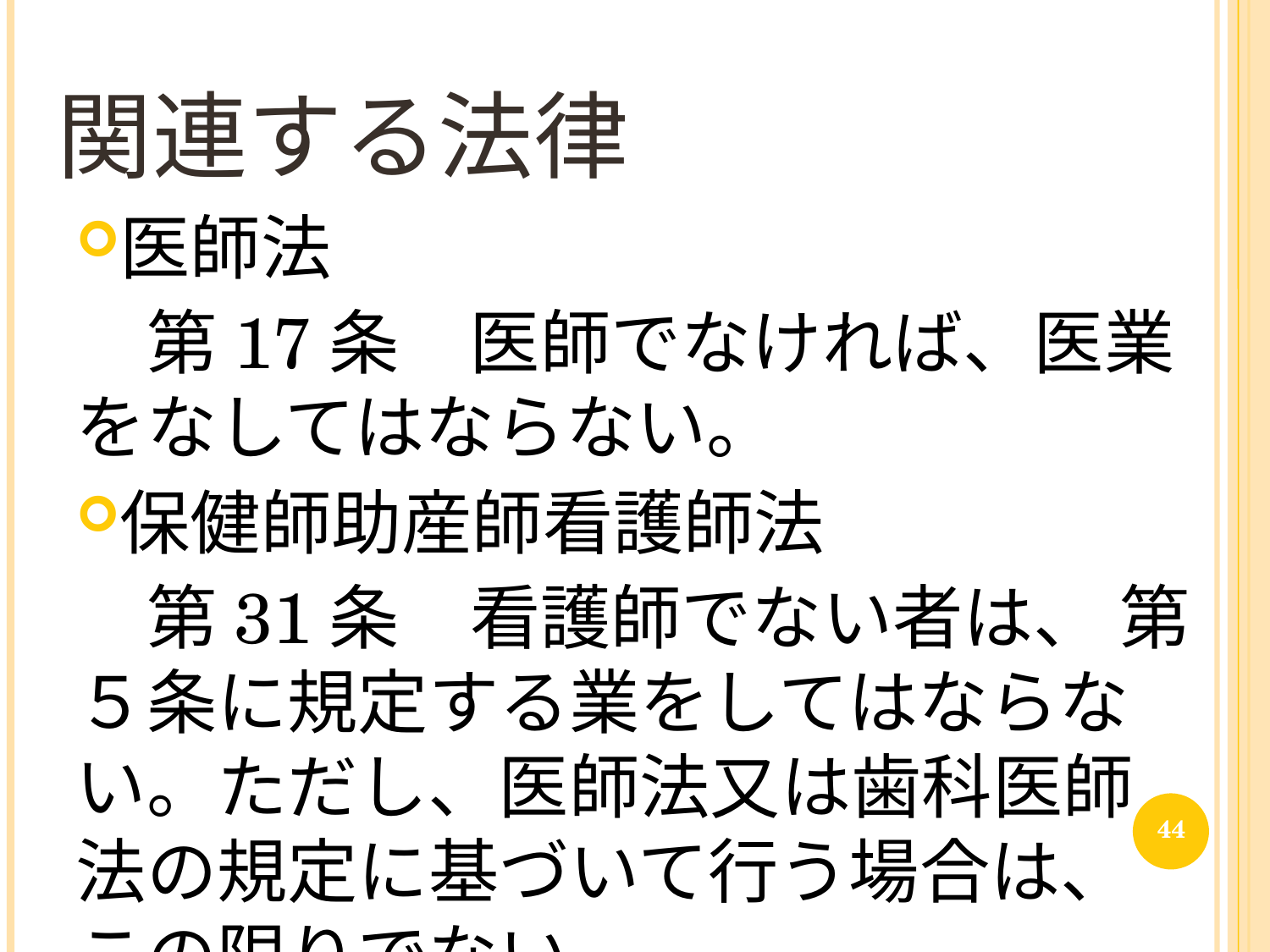

関連する法律
医師法
　第17条　医師でなければ、医業をなしてはならない。
保健師助産師看護師法
　第31条　看護師でない者は、 第５条に規定する業をしてはならない。ただし、医師法又は歯科医師法の規定に基づいて行う場合は、この限りでない。
44